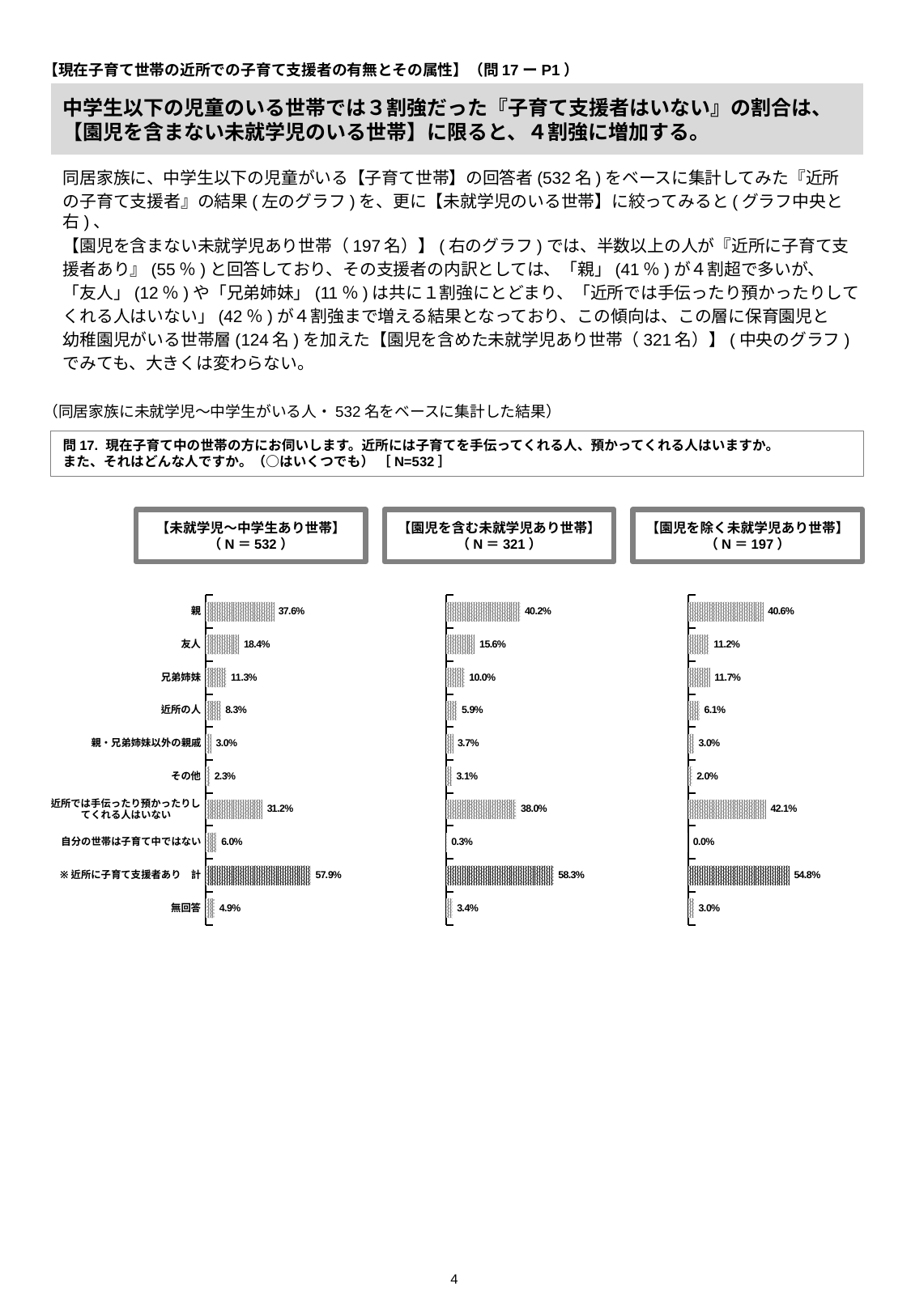

【現在子育て世帯の近所での子育て支援者の有無とその属性】（問17ーP1）
# 中学生以下の児童のいる世帯では３割強だった『子育て支援者はいない』の割合は、【園児を含まない未就学児のいる世帯】に限ると、４割強に増加する。
同居家族に、中学生以下の児童がいる【子育て世帯】の回答者(532名)をベースに集計してみた『近所
の子育て支援者』の結果(左のグラフ)を、更に【未就学児のいる世帯】に絞ってみると(グラフ中央と右)、
【園児を含まない未就学児あり世帯（197名）】(右のグラフ)では、半数以上の人が『近所に子育て支
援者あり』(55％)と回答しており、その支援者の内訳としては、「親」(41％)が４割超で多いが、
「友人」(12％)や「兄弟姉妹」(11％)は共に１割強にとどまり、「近所では手伝ったり預かったりして
くれる人はいない」(42％)が４割強まで増える結果となっており、この傾向は、この層に保育園児と
幼稚園児がいる世帯層(124名)を加えた【園児を含めた未就学児あり世帯（321名）】(中央のグラフ)
でみても、大きくは変わらない。
（同居家族に未就学児～中学生がいる人・532名をベースに集計した結果）
問17. 現在子育て中の世帯の方にお伺いします。近所には子育てを手伝ってくれる人、預かってくれる人はいますか。
また、それはどんな人ですか。（○はいくつでも） ［N=532］
【未就学児～中学生あり世帯】（N＝532）
【園児を含む未就学児あり世帯】（N＝321）
【園児を除く未就学児あり世帯】（N＝197）

### Chart

| Category |  |
|---|---|
| 親 | 0.37593984962406 |
| 友人 | 0.184210526315789 |
| 兄弟姉妹 | 0.112781954887218 |
| 近所の人 | 0.0827067669172933 |
| 親・兄弟姉妹以外の親戚 | 0.0300751879699249 |
| その他 | 0.0225563909774436 |
| 近所では手伝ったり預かったりしてくれる人はいない | 0.31203007518797 |
| 自分の世帯は子育て中ではない | 0.0601503759398497 |
| ※近所に子育て支援者あり　計 | 0.578947368421053 |
| 無回答 | 0.0488721804511278 |

### Chart

| Category |  |
|---|---|
| 親 | 0.401869158878505 |
| 友人 | 0.155763239875389 |
| 兄弟姉妹 | 0.0996884735202495 |
| 近所の人 | 0.0591900311526482 |
| 親・兄弟姉妹以外の親戚 | 0.0373831775700935 |
| その他 | 0.0311526479750779 |
| 近所では手伝ったり預かったりしてくれる人はいない | 0.380062305295951 |
| 自分の世帯は子育て中ではない | 0.00311526479750779 |
| ※近所に子育て支援者あり　計 | 0.582554517133956 |
| 無回答 | 0.0342679127725857 |

### Chart

| Category |  |
|---|---|
| 親 | 0.406091370558376 |
| 友人 | 0.111675126903553 |
| 兄弟姉妹 | 0.116751269035533 |
| 近所の人 | 0.0609137055837563 |
| 親・兄弟姉妹以外の親戚 | 0.0304568527918782 |
| その他 | 0.0203045685279188 |
| 近所では手伝ったり預かったりしてくれる人はいない | 0.421319796954316 |
| 自分の世帯は子育て中ではない | 0.0 |
| ※近所に子育て支援者あり　計 | 0.548223350253808 |
| 無回答 | 0.0304568527918782 |
4